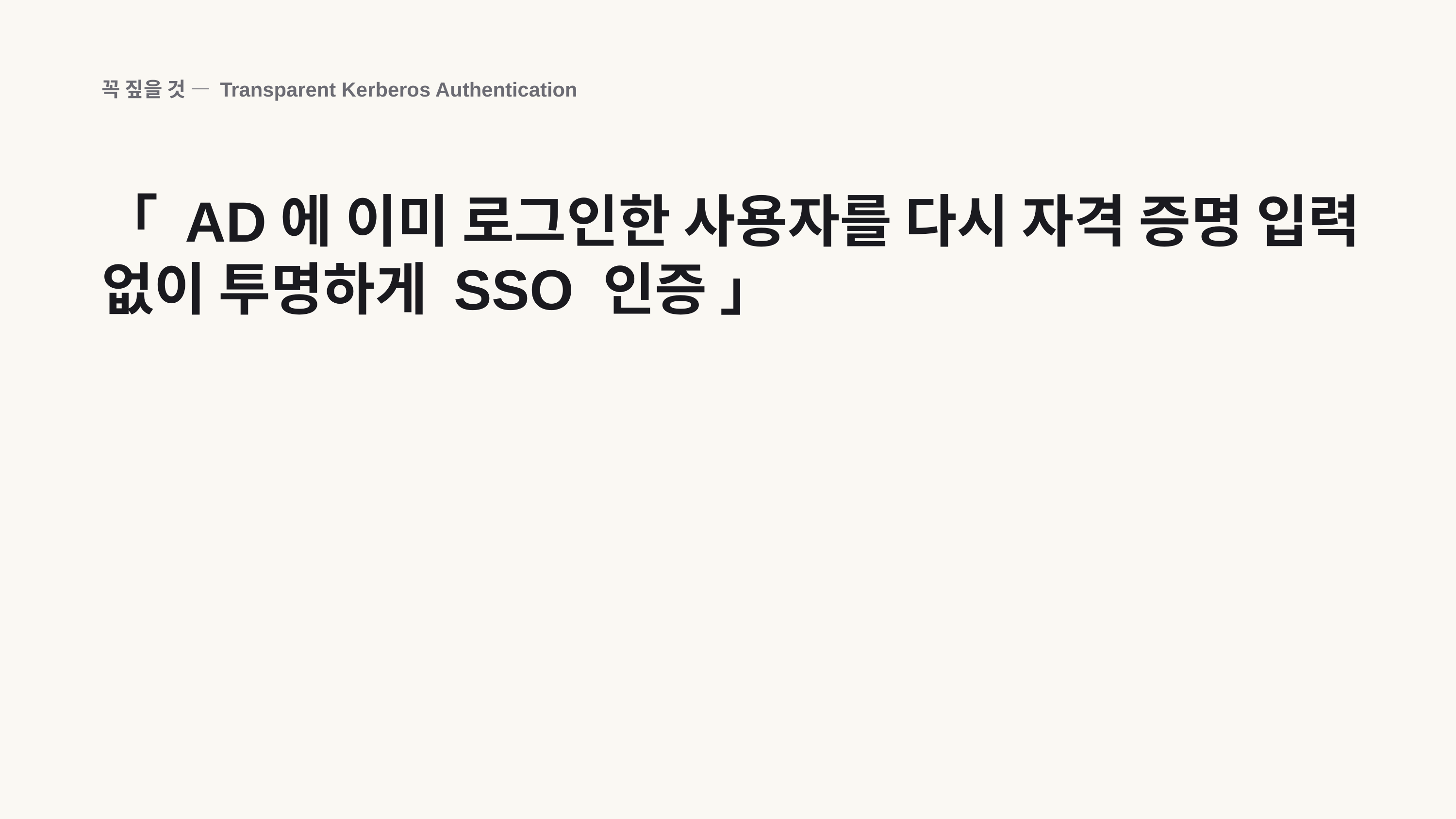

꼭 짚을 것 — Transparent Kerberos Authentication
「 AD에 이미 로그인한 사용자를 다시 자격 증명 입력 없이 투명하게 SSO 인증 」